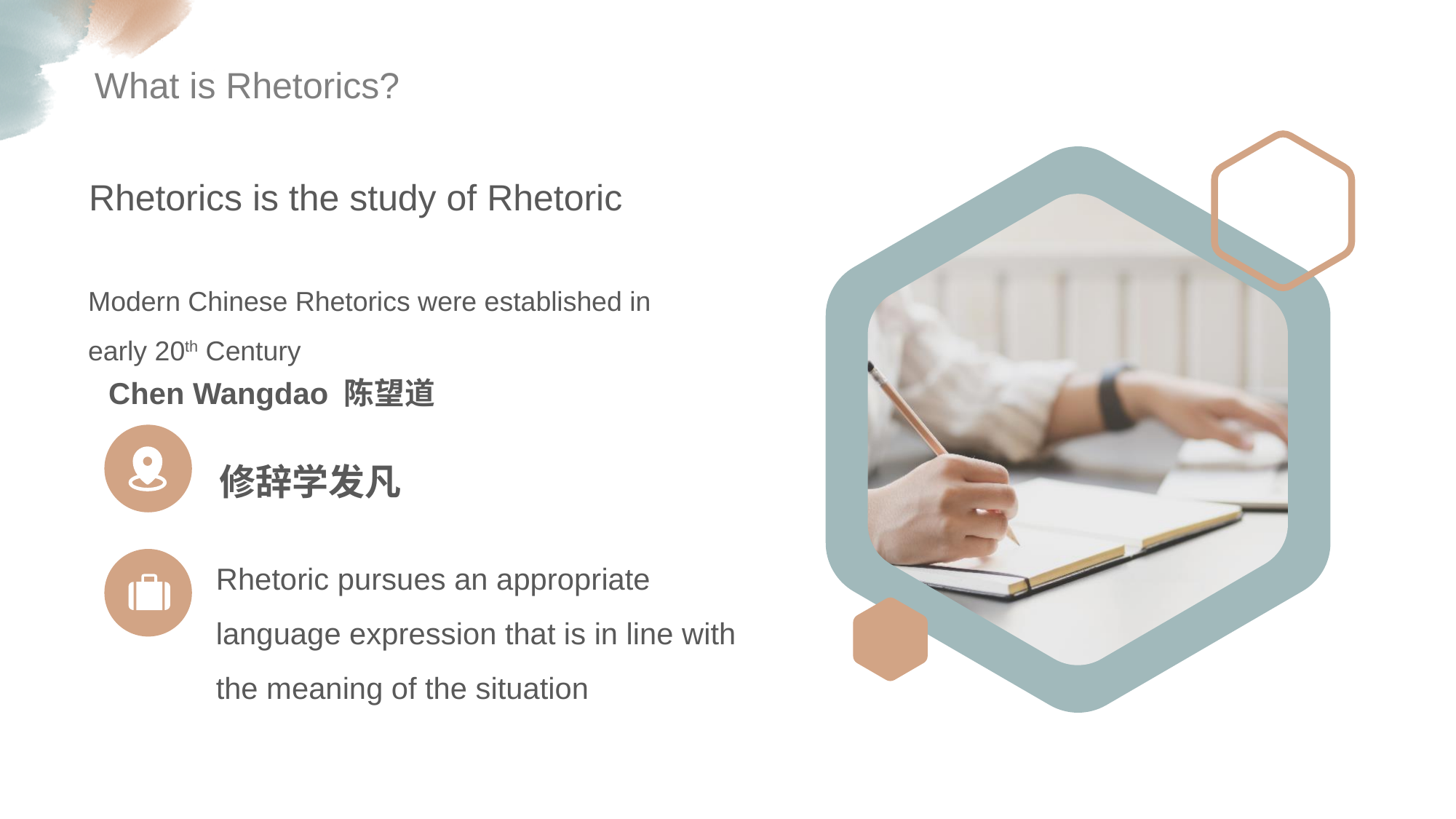

What is Rhetorics?

Rhetorics is the study of Rhetoric

Modern Chinese Rhetorics were established in early 20th Century
Chen Wangdao 陈望道

修辞学发凡

Rhetoric pursues an appropriate language expression that is in line with the meaning of the situation